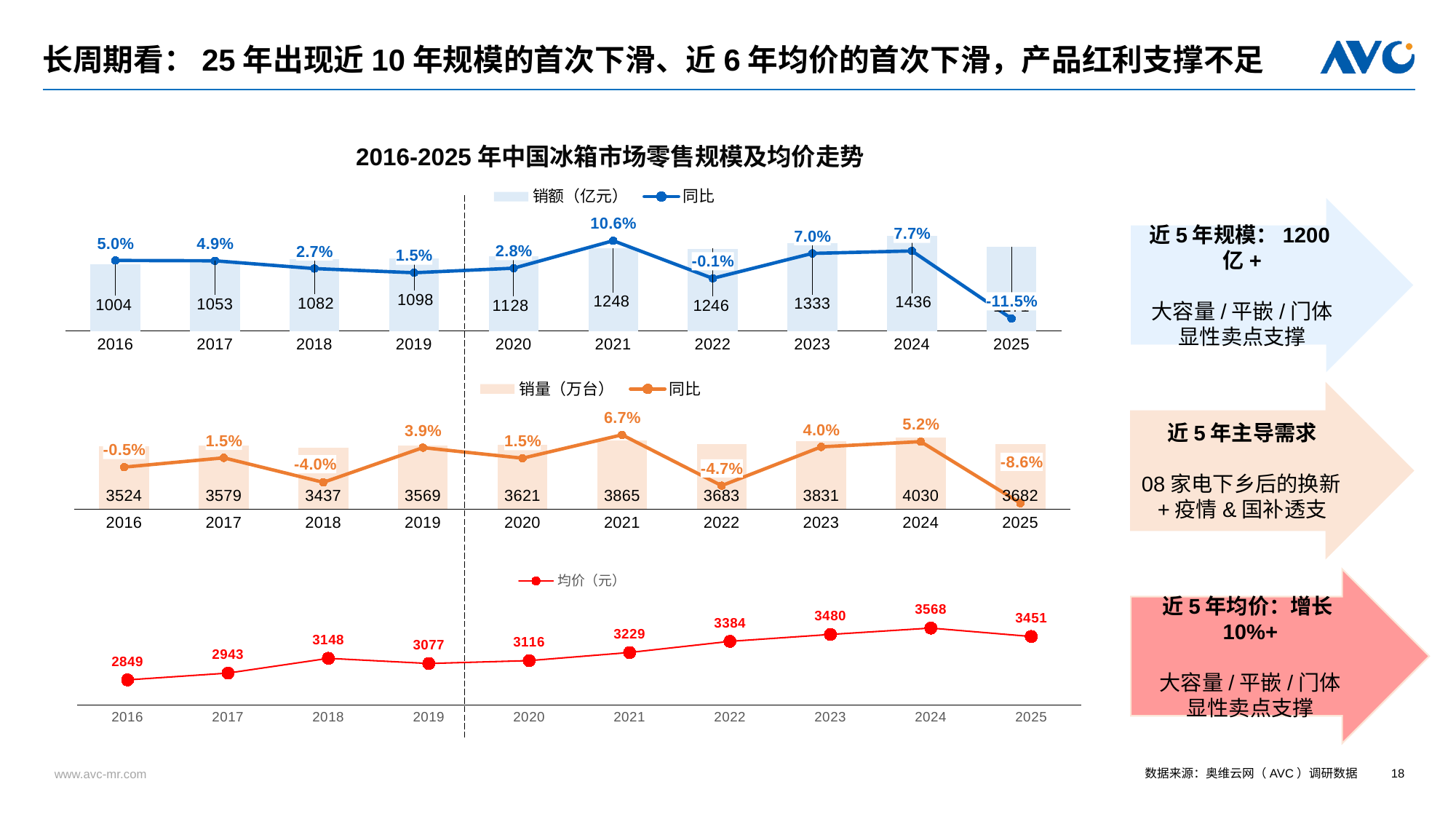

# 长周期看：25年出现近10年规模的首次下滑、近6年均价的首次下滑，产品红利支撑不足
2016-2025年中国冰箱市场零售规模及均价走势

### Chart

| Category | 销额（亿元） | 同比 |
|---|---|---|
| 2016 | 1004.0 | 0.05 |
| 2017 | 1053.0 | 0.049 |
| 2018 | 1082.0 | 0.027 |
| 2019 | 1098.0 | 0.015 |
| 2020 | 1128.0 | 0.028 |
| 2021 | 1248.0 | 0.106 |
| 2022 | 1246.0 | -0.001 |
| 2023 | 1333.0 | 0.07 |
| 2024 | 1436.0 | 0.077 |
| 2025 | 1271.0 | -0.115 |
近5年规模：1200亿+

大容量/平嵌/门体
显性卖点支撑

### Chart

| Category | 销量（万台） | 同比 |
|---|---|---|
| 2016 | 3524.0 | -0.005418830435764188 |
| 2017 | 3578.6 | 0.01549375709421108 |
| 2018 | 3436.8 | -0.03962443413625427 |
| 2019 | 3569.2 | 0.03852420856610794 |
| 2020 | 3621.3 | 0.014597108595763908 |
| 2021 | 3864.9 | 0.06726866042581392 |
| 2022 | 3682.8 | -0.047116354886284184 |
| 2023 | 3830.8 | 0.040186814380362756 |
| 2024 | 4030.2 | 0.052051790748668614 |
| 2025 | 3681.8 | -0.08644732271351285 |
近5年主导需求

08家电下乡后的换新+疫情&国补透支

### Chart

| Category | 均价（元） |
|---|---|
| 2016 | 2848.9960808431306 |
| 2017 | 2943.280395051926 |
| 2018 | 3147.6191866136833 |
| 2019 | 3076.508039858574 |
| 2020 | 3116.179291967236 |
| 2021 | 3228.5851337939207 |
| 2022 | 3383.7261733562195 |
| 2023 | 3479.6462220757235 |
| 2024 | 3568.026256164867 |
| 2025 | 3451.2 |
近5年均价：增长10%+

大容量/平嵌/门体
显性卖点支撑
数据来源：奥维云网（AVC）调研数据